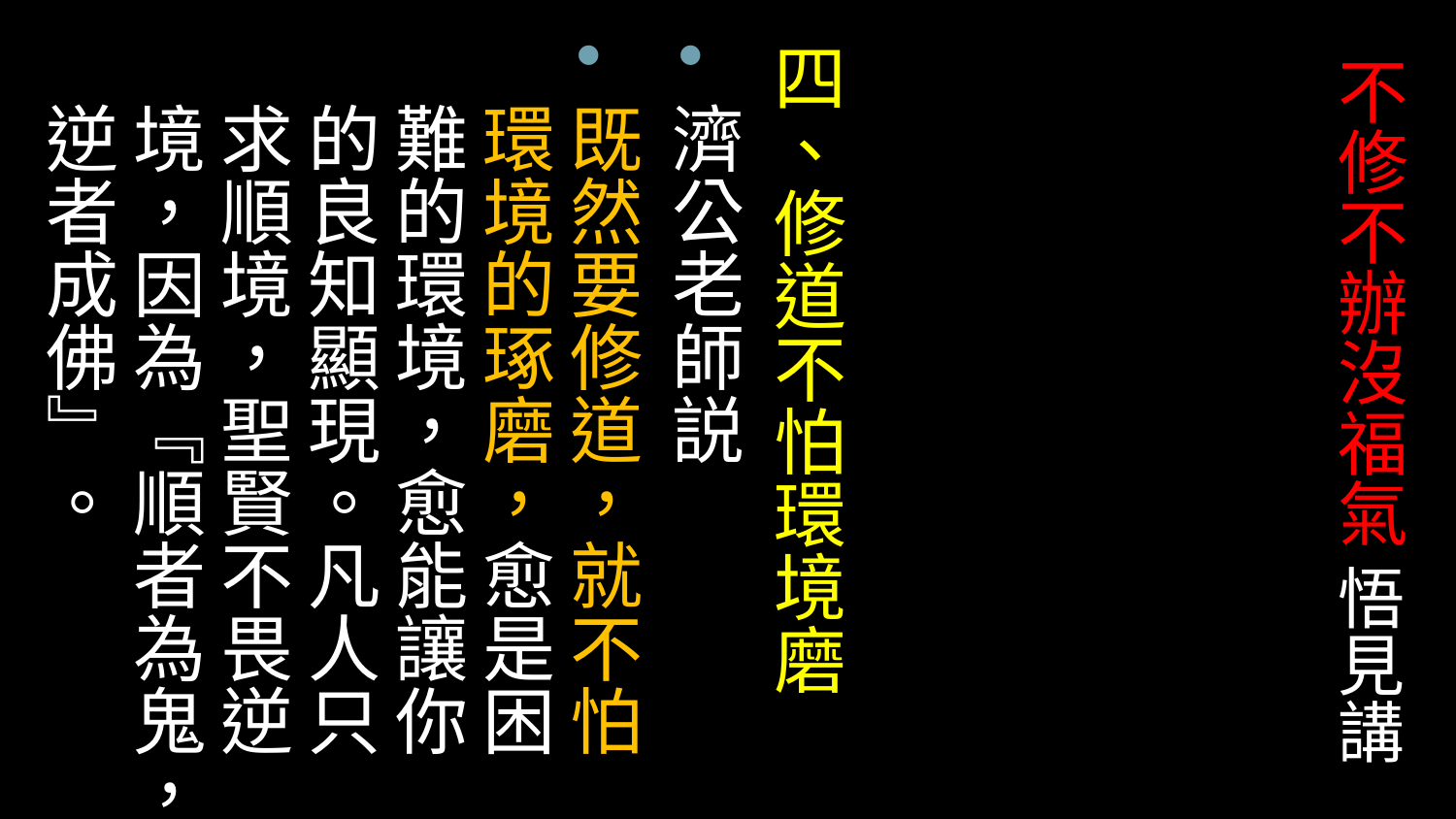

四、修道不怕環境磨
濟公老師説
既然要修道，就不怕環境的琢磨，愈是困難的環境，愈能讓你的良知顯現。凡人只求順境，聖賢不畏逆境，因為『順者為鬼，逆者成佛』。
# 不修不辦沒福氣 悟見講